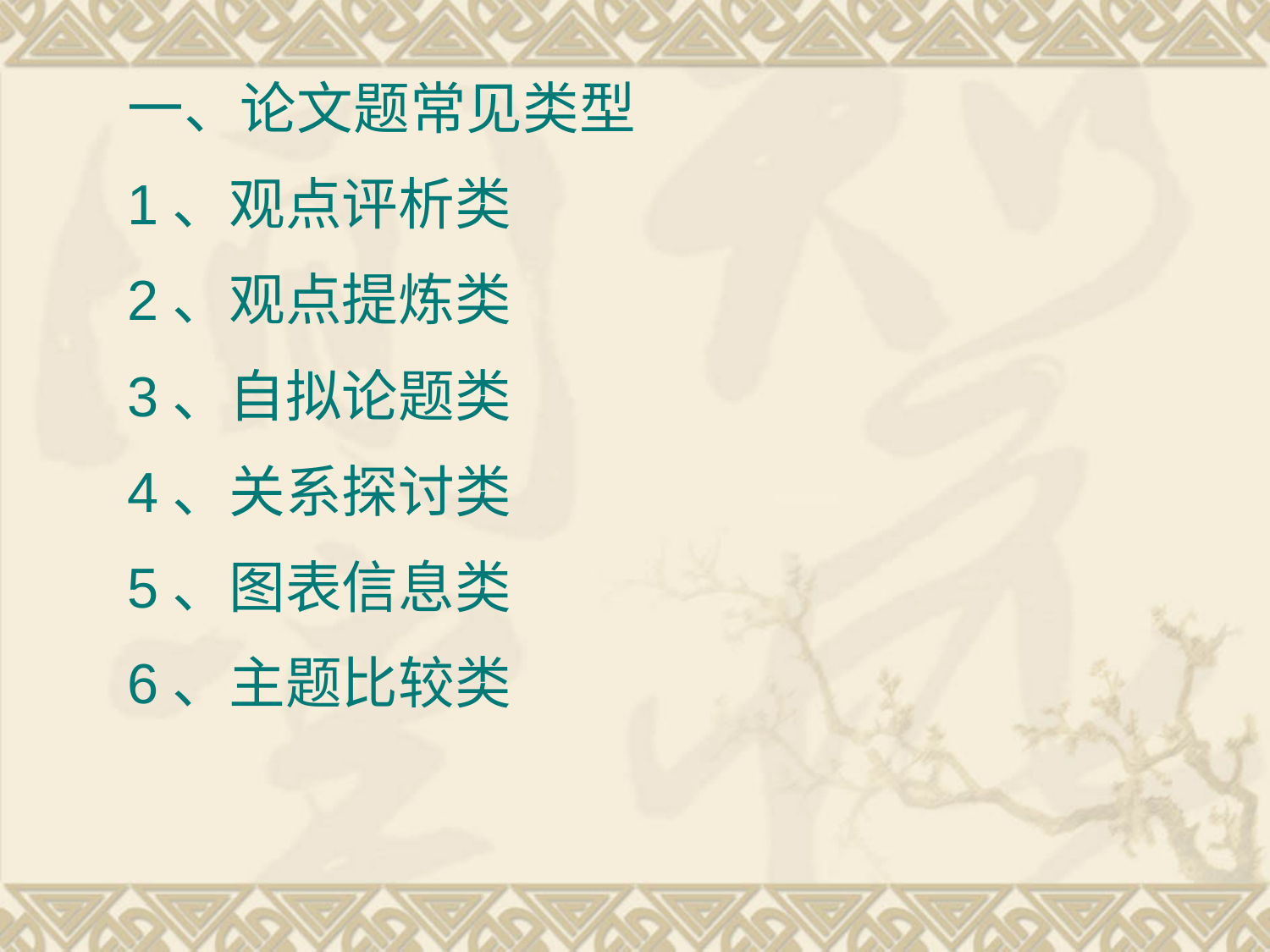

一、论文题常见类型
1、观点评析类
2、观点提炼类
3、自拟论题类
4、关系探讨类
5、图表信息类
6、主题比较类